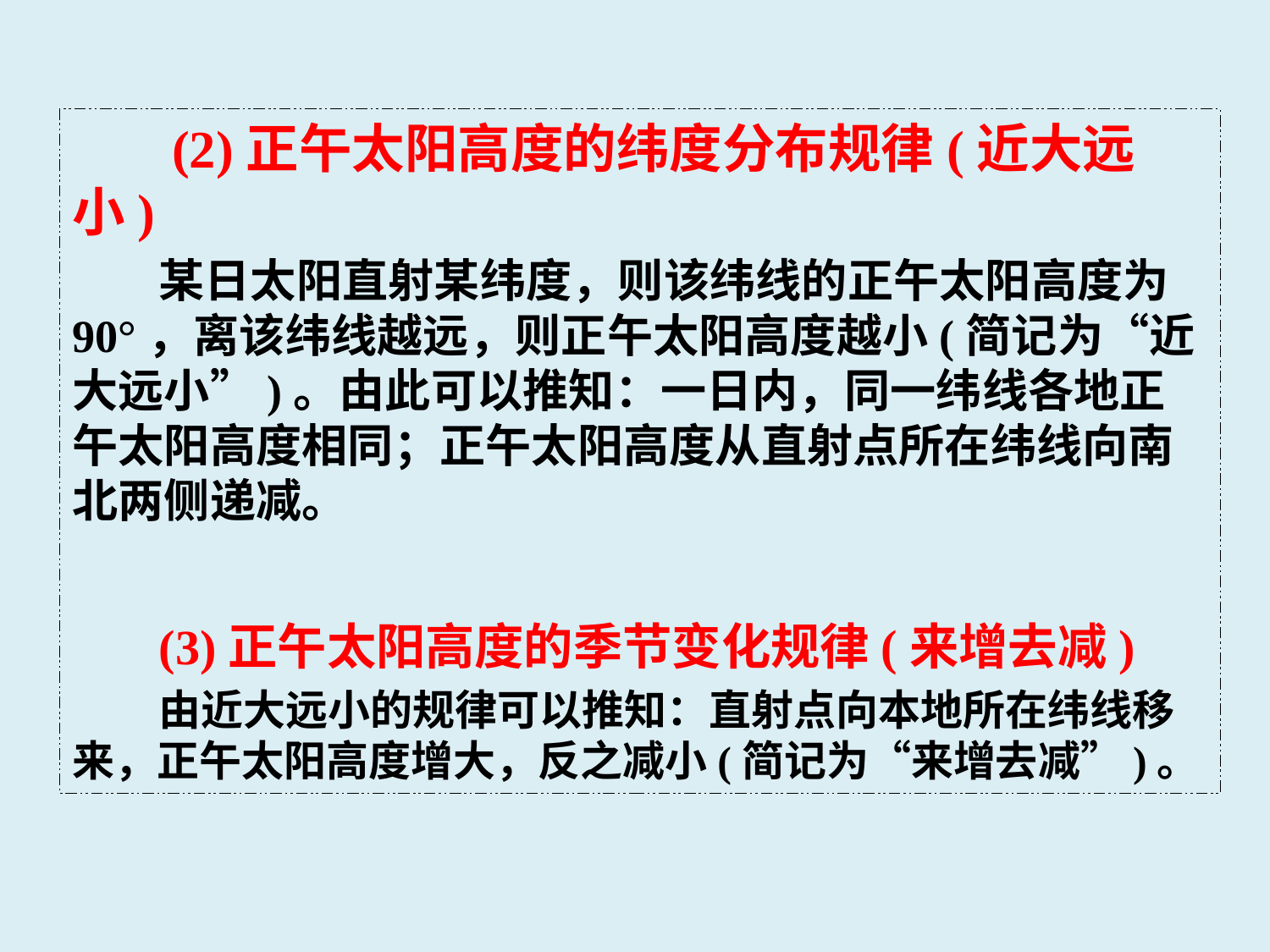

(2)正午太阳高度的纬度分布规律(近大远小)
某日太阳直射某纬度，则该纬线的正午太阳高度为90°，离该纬线越远，则正午太阳高度越小(简记为“近大远小”)。由此可以推知：一日内，同一纬线各地正午太阳高度相同；正午太阳高度从直射点所在纬线向南北两侧递减。

(3)正午太阳高度的季节变化规律(来增去减)
由近大远小的规律可以推知：直射点向本地所在纬线移来，正午太阳高度增大，反之减小(简记为“来增去减”)。